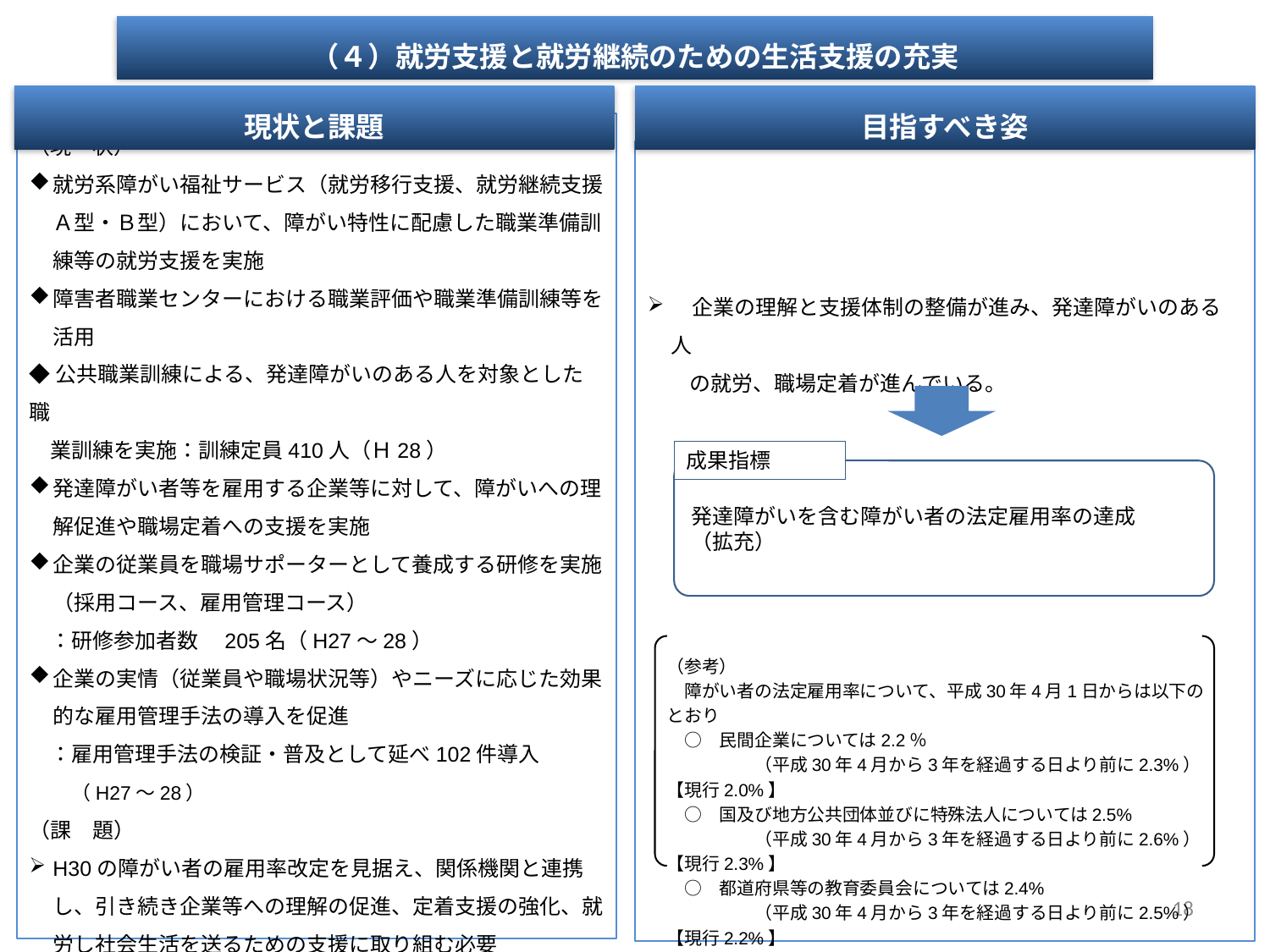

（４）就労支援と就労継続のための生活支援の充実
現状と課題
目指すべき姿

（現　状）
就労系障がい福祉サービス（就労移行支援、就労継続支援Ａ型・Ｂ型）において、障がい特性に配慮した職業準備訓練等の就労支援を実施
障害者職業センターにおける職業評価や職業準備訓練等を活用
◆公共職業訓練による、発達障がいのある人を対象とした職
　業訓練を実施：訓練定員410人（Ｈ28）
発達障がい者等を雇用する企業等に対して、障がいへの理解促進や職場定着への支援を実施
企業の従業員を職場サポーターとして養成する研修を実施（採用コース、雇用管理コース）
　：研修参加者数　205名（H27～28）
企業の実情（従業員や職場状況等）やニーズに応じた効果的な雇用管理手法の導入を促進
　：雇用管理手法の検証・普及として延べ102件導入
　　（H27～28）
（課　題）
H30の障がい者の雇用率改定を見据え、関係機関と連携し、引き続き企業等への理解の促進、定着支援の強化、就労し社会生活を送るための支援に取り組む必要
　企業の理解と支援体制の整備が進み、発達障がいのある人
　　の就労、職場定着が進んでいる。

成果指標
発達障がいを含む障がい者の法定雇用率の達成
（拡充）

（参考）
　障がい者の法定雇用率について、平成30年4月1日からは以下のとおり
　○　民間企業については2.2％
　　　　　（平成30年4月から3年を経過する日より前に2.3%）【現行2.0%】
　○　国及び地方公共団体並びに特殊法人については2.5%
　　　　　（平成30年4月から3年を経過する日より前に2.6%）【現行2.3%】
　○　都道府県等の教育委員会については2.4%
　　　　　（平成30年4月から3年を経過する日より前に2.5%）【現行2.2%】

18